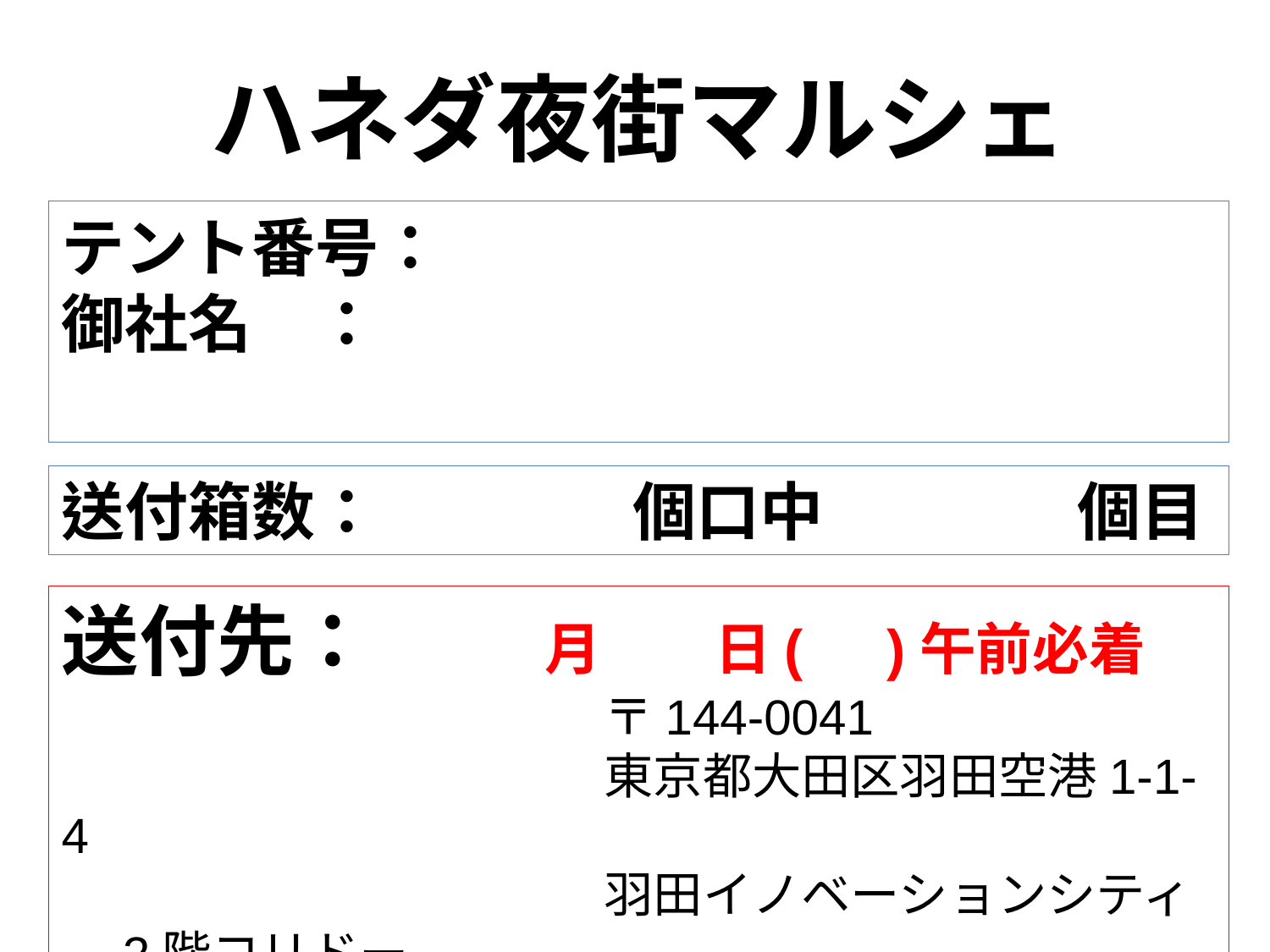

# ハネダ夜街マルシェ
テント番号：
御社名　：

送付箱数：　　　　個口中　　　　個目
送付先： 　　月　　日(　)午前必着
　　　　　　　　　　　〒144-0041
　　　　　　　　　　　東京都大田区羽田空港1-1-4
　　　　　　　　　　　羽田イノベーションシティ　2階コリドー
　　　　　　　　　　　マルシェテント内（テントNo.　　）宛